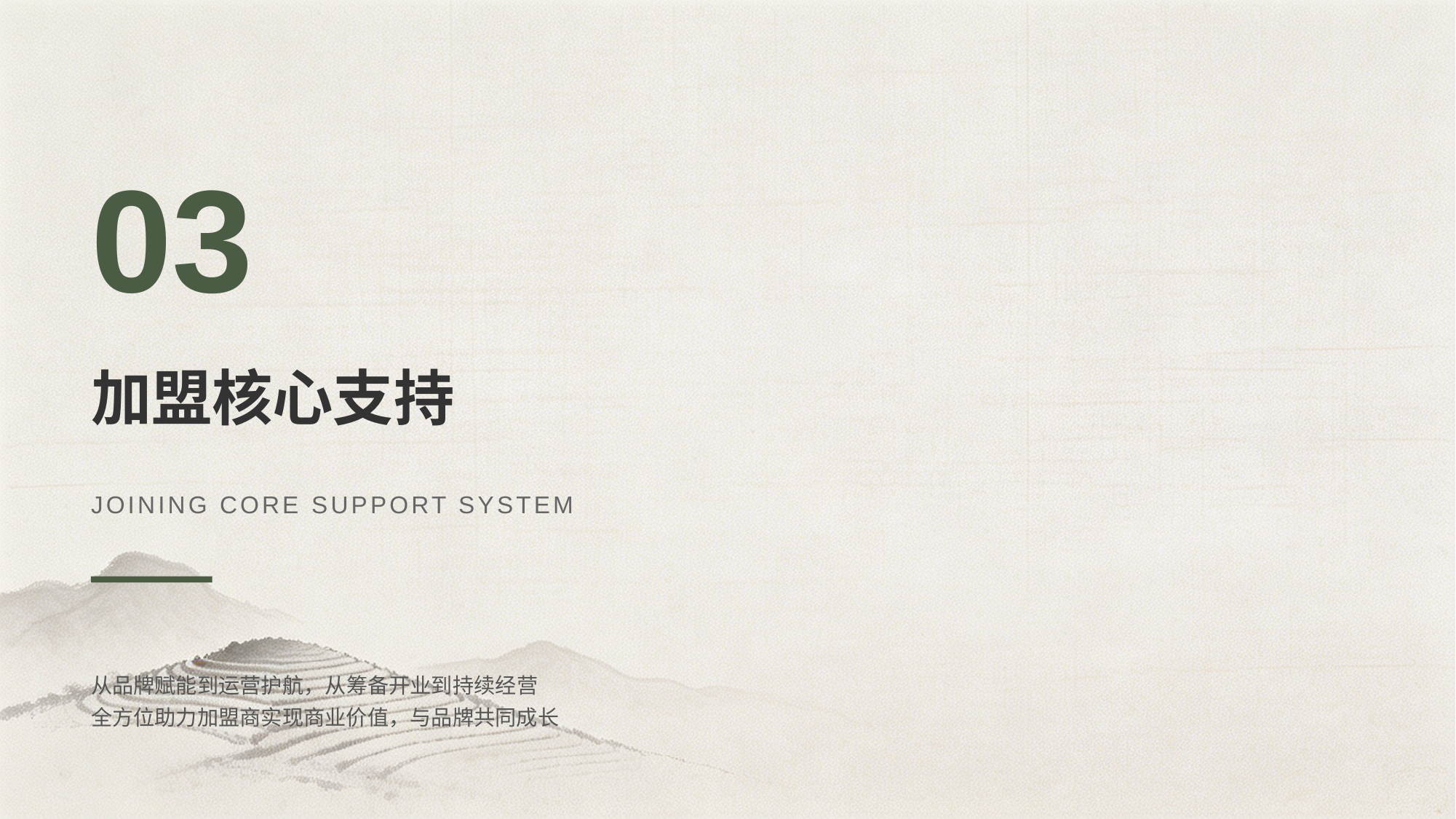

03
加盟核心支持
JOINING CORE SUPPORT SYSTEM

从品牌赋能到运营护航，从筹备开业到持续经营
全方位助力加盟商实现商业价值，与品牌共同成长